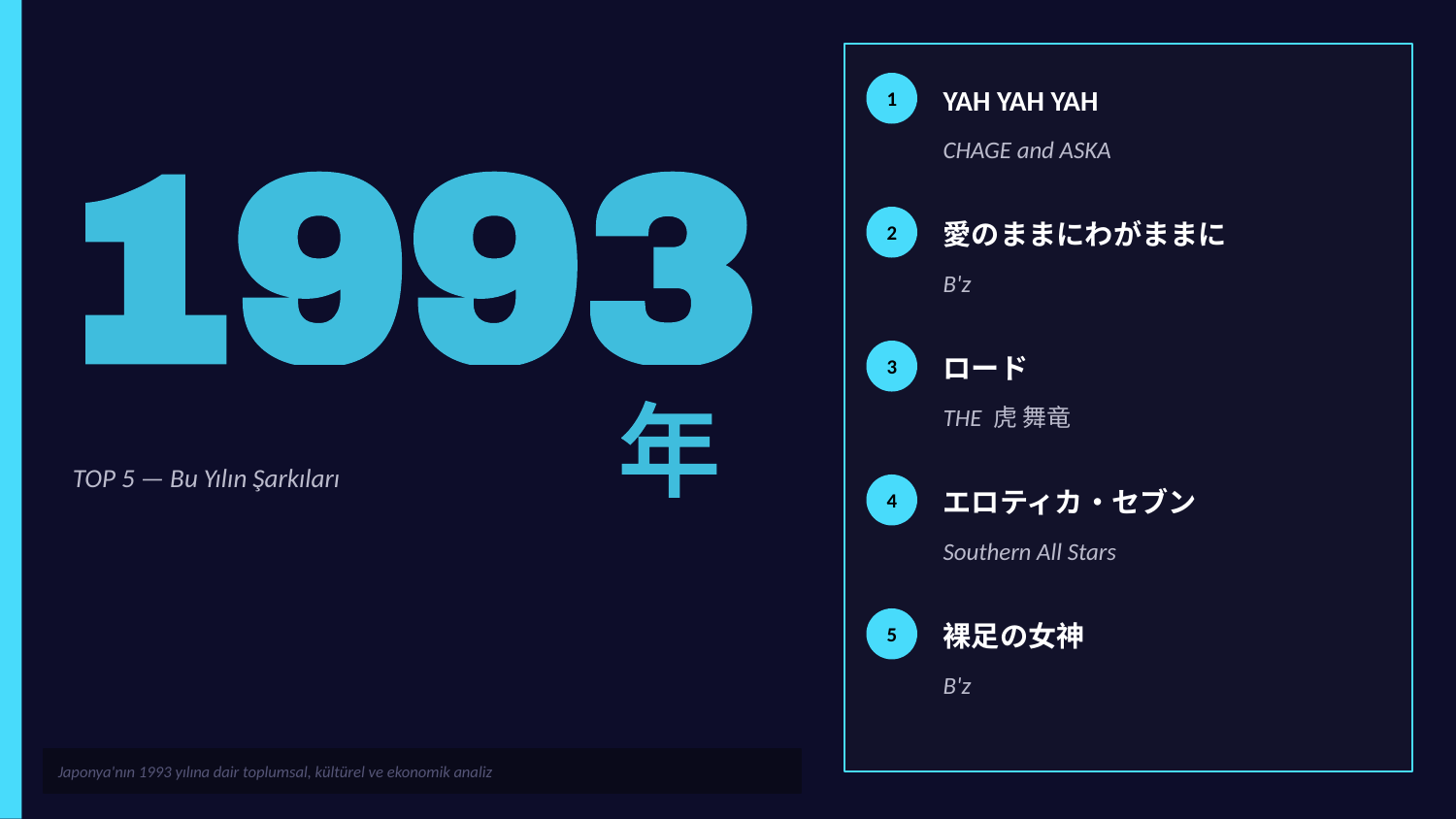

YAH YAH YAH
1993

1
CHAGE and ASKA
愛のままにわがままに

2
B'z
ロード

3
年
THE 虎 舞竜
TOP 5 — Bu Yılın Şarkıları
エロティカ・セブン

4
Southern All Stars
裸足の女神

5
B'z

Japonya'nın 1993 yılına dair toplumsal, kültürel ve ekonomik analiz